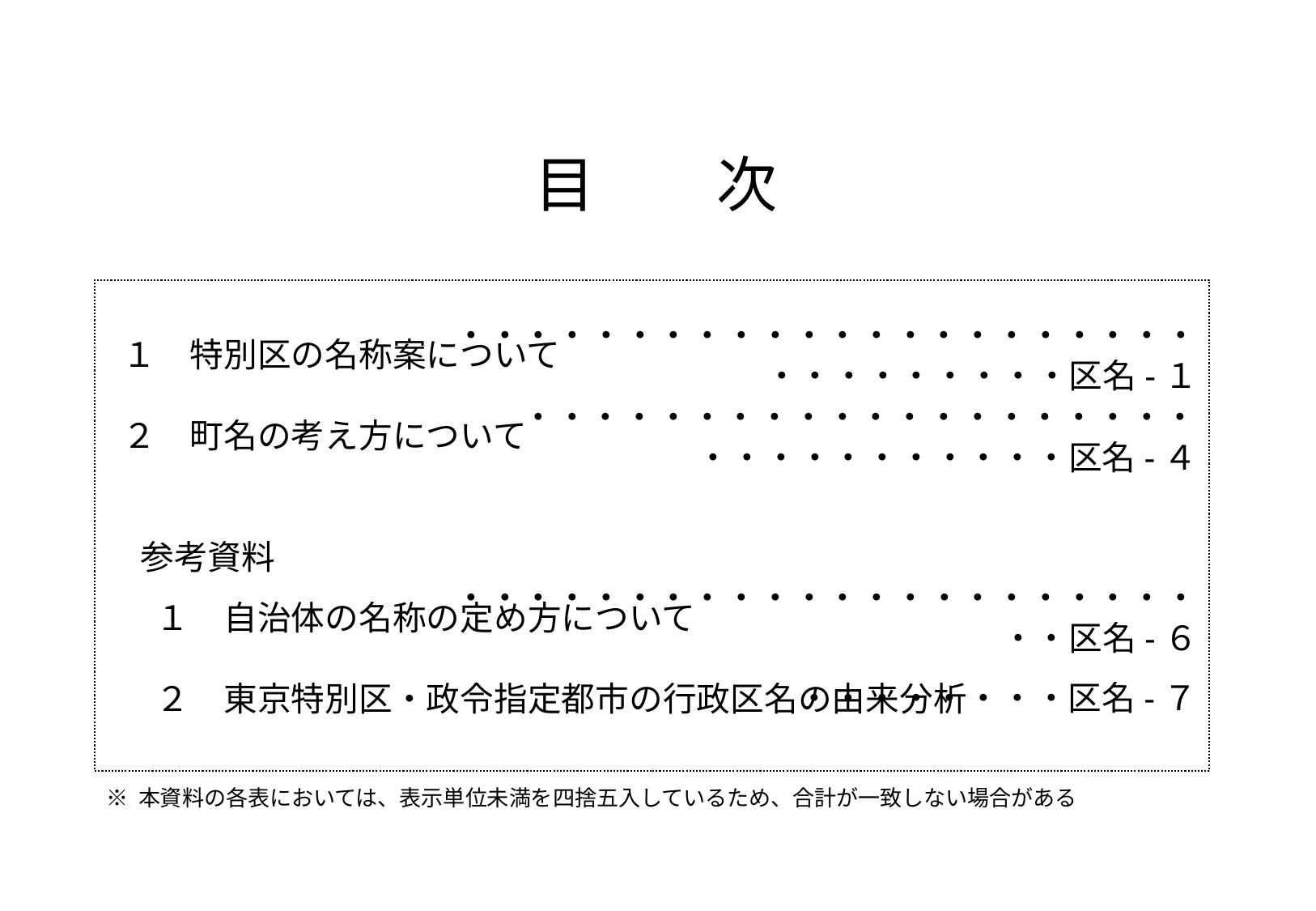

# 目　　次
 １　特別区の名称案について

 ２　町名の考え方について

　参考資料
 　１　自治体の名称の定め方について

 　２　東京特別区・政令指定都市の行政区名の由来分析
・・・・・・・・・・・・・・・・・・・・・・・・・・・・・・・区名-１
・・・・・・・・・・・・・・・・・・・・・・・・・・・・・・・区名-４
・・・・・・・・・・・・・・・・・・・・・・・・区名-６
・・・・・・・・区名-７
※ 本資料の各表においては、表示単位未満を四捨五入しているため、合計が一致しない場合がある